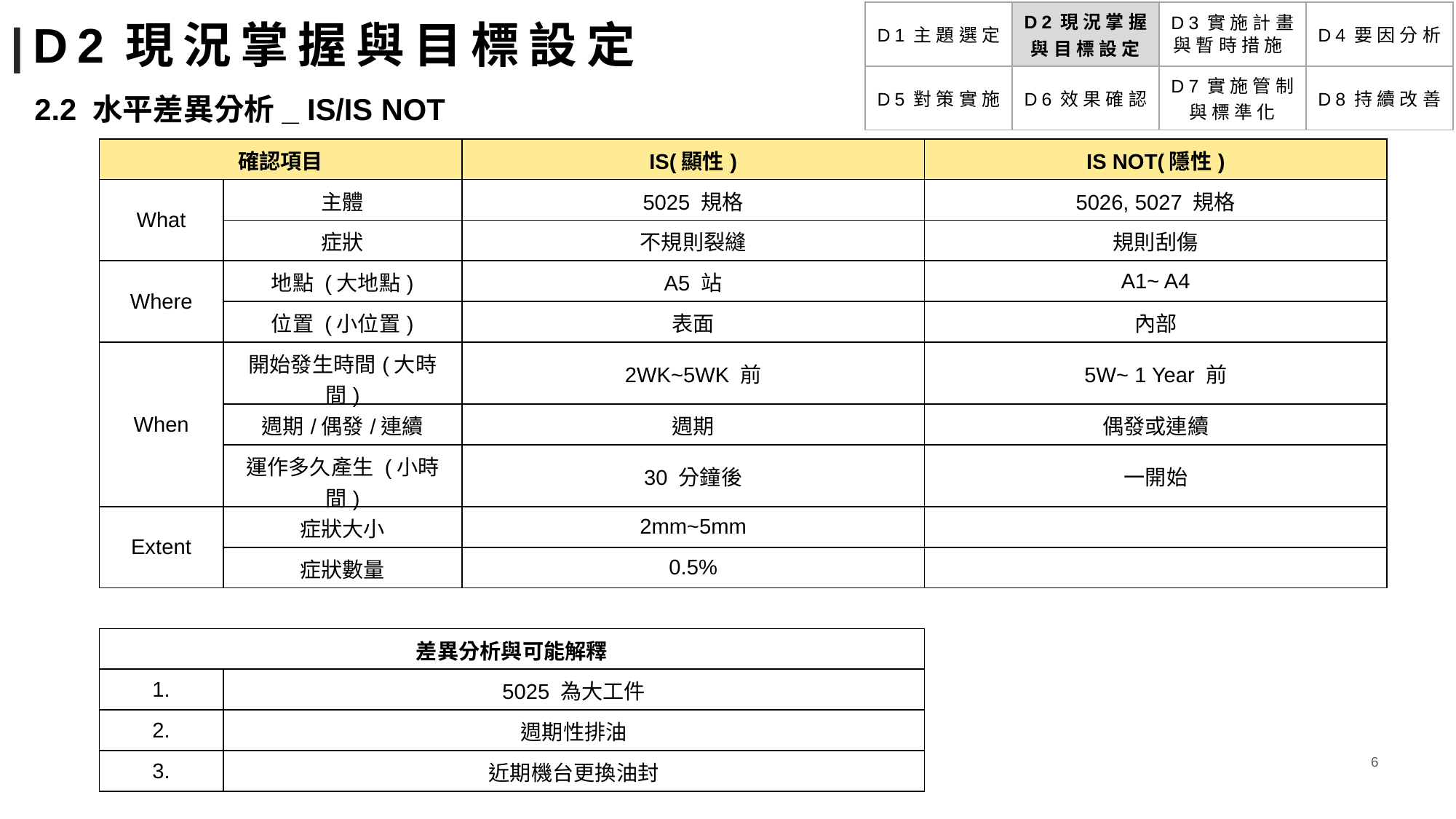

# |D2現況掌握與目標設定
| D1主題選定 | D2現況掌握 與目標設定 | D3實施計畫 與暫時措施 | D4要因分析 |
| --- | --- | --- | --- |
| D5對策實施 | D6效果確認 | D7實施管制 與標準化 | D8持續改善 |
2.2 水平差異分析_ IS/IS NOT
| 確認項目 |  | IS(顯性) | IS NOT(隱性) |
| --- | --- | --- | --- |
| What | 主體 | 5025 規格 | 5026, 5027 規格 |
|  | 症狀 | 不規則裂縫 | 規則刮傷 |
| Where | 地點 (大地點) | A5 站 | A1~ A4 |
|  | 位置 (小位置) | 表面 | 內部 |
| When | 開始發生時間(大時間) | 2WK~5WK 前 | 5W~ 1 Year 前 |
|  | 週期/偶發/連續 | 週期 | 偶發或連續 |
|  | 運作多久產生 (小時間) | 30 分鐘後 | 一開始 |
| Extent | 症狀大小 | 2mm~5mm |  |
|  | 症狀數量 | 0.5% |  |
|  |  |  |  |
| 差異分析與可能解釋 |  |  |  |
| 1. | 5025 為大工件 |  |  |
| 2. | 週期性排油 |  |  |
| 3. | 近期機台更換油封 |  |  |